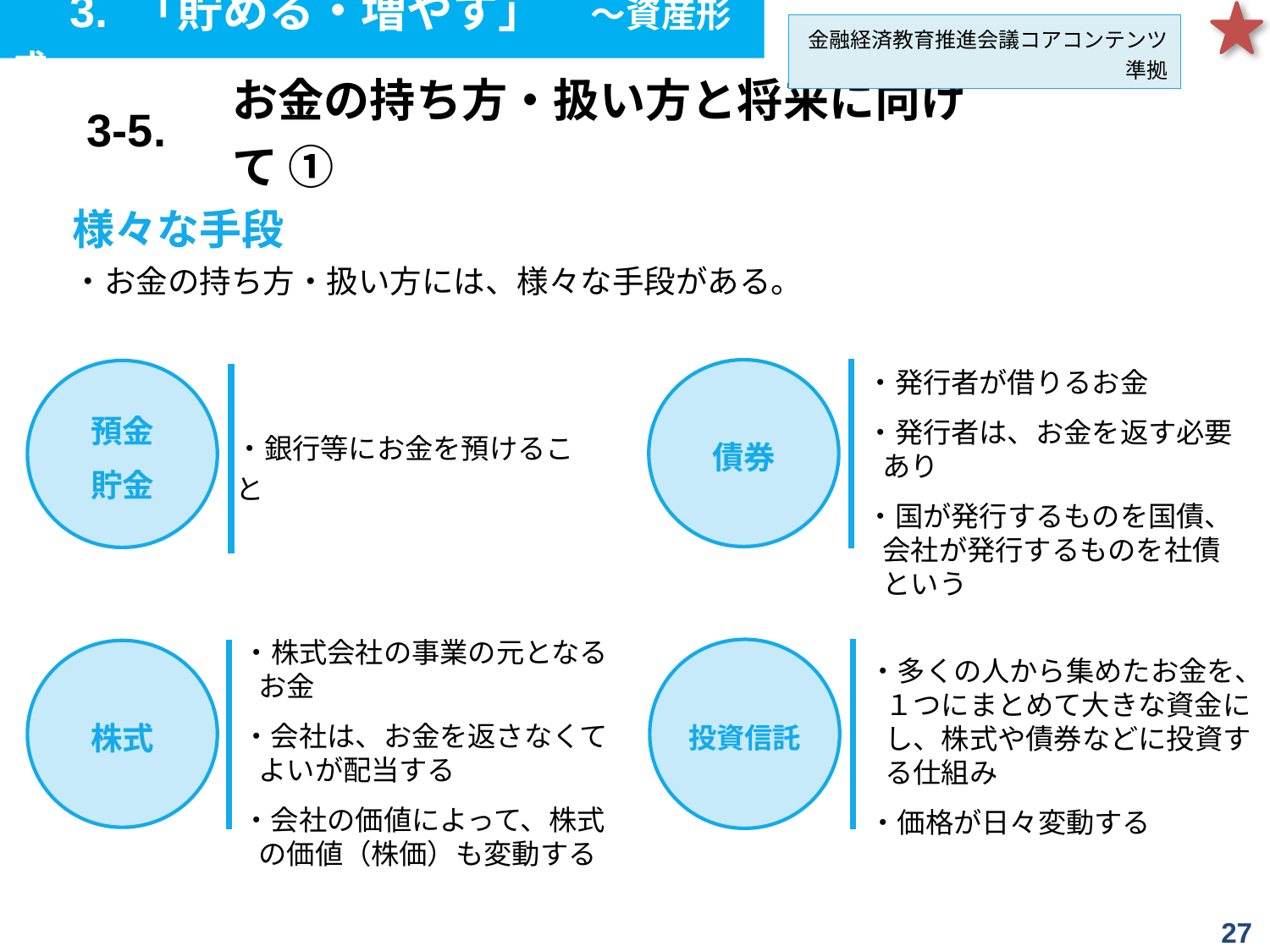

3. 「貯める・増やす」　～資産形成

金融経済教育推進会議コアコンテンツ準拠
| 3-5. | お金の持ち方・扱い方と将来に向けて ① |
| --- | --- |
様々な手段
・お金の持ち方・扱い方には、様々な手段がある。
・発行者が借りるお金
・発行者は、お金を返す必要あり
・国が発行するものを国債、会社が発行するものを社債という
債券
預金
貯金
・銀行等にお金を預けること

・株式会社の事業の元となるお金
・会社は、お金を返さなくてよいが配当する
・会社の価値によって、株式の価値（株価）も変動する
投資信託
株式
・多くの人から集めたお金を、１つにまとめて大きな資金にし、株式や債券などに投資する仕組み
・価格が日々変動する